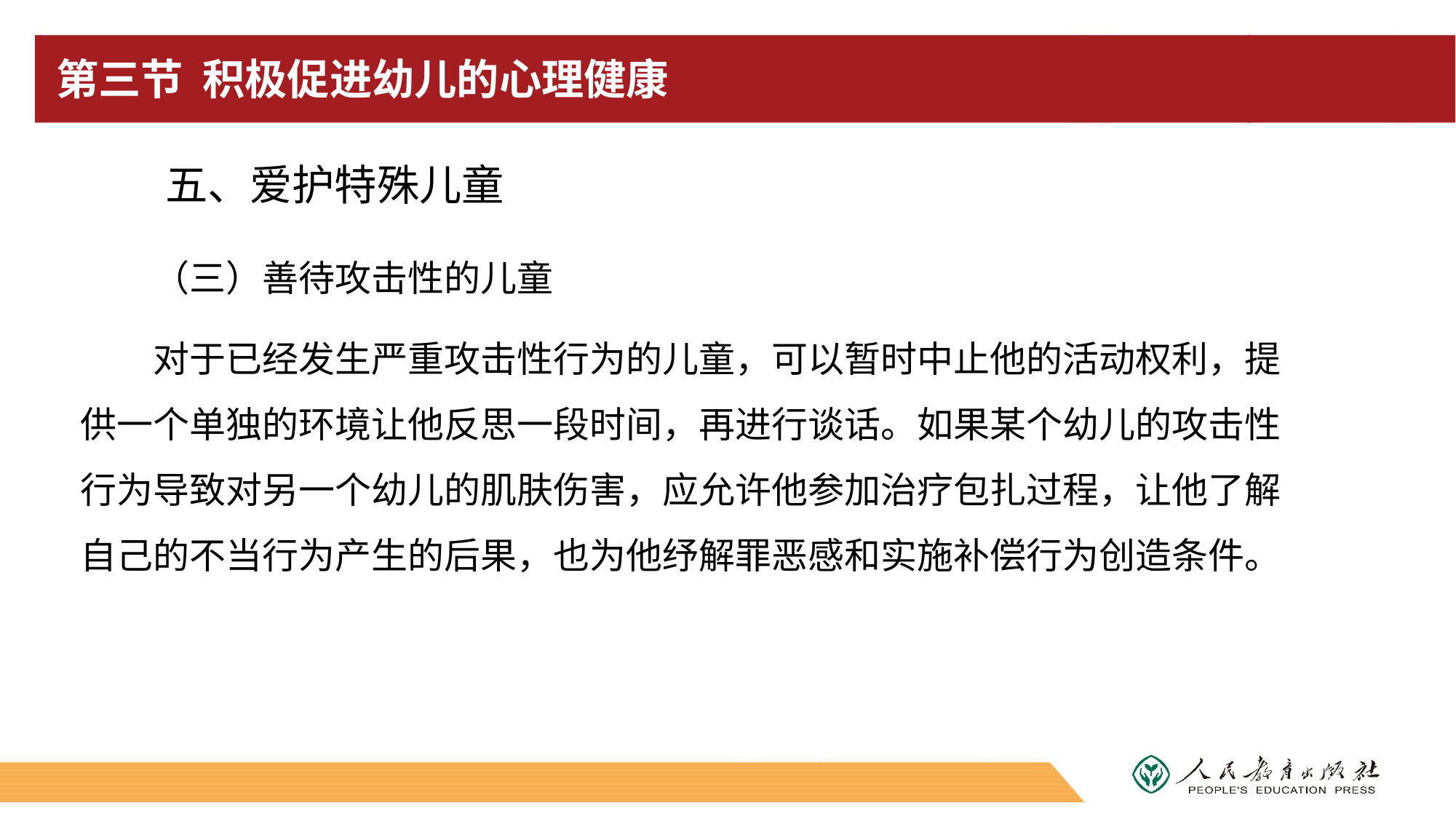

# 第三节  积极促进幼儿的心理健康
五、爱护特殊儿童
（三）善待攻击性的儿童
对于已经发生严重攻击性行为的儿童，可以暂时中止他的活动权利，提供一个单独的环境让他反思一段时间，再进行谈话。如果某个幼儿的攻击性行为导致对另一个幼儿的肌肤伤害，应允许他参加治疗包扎过程，让他了解自己的不当行为产生的后果，也为他纾解罪恶感和实施补偿行为创造条件。